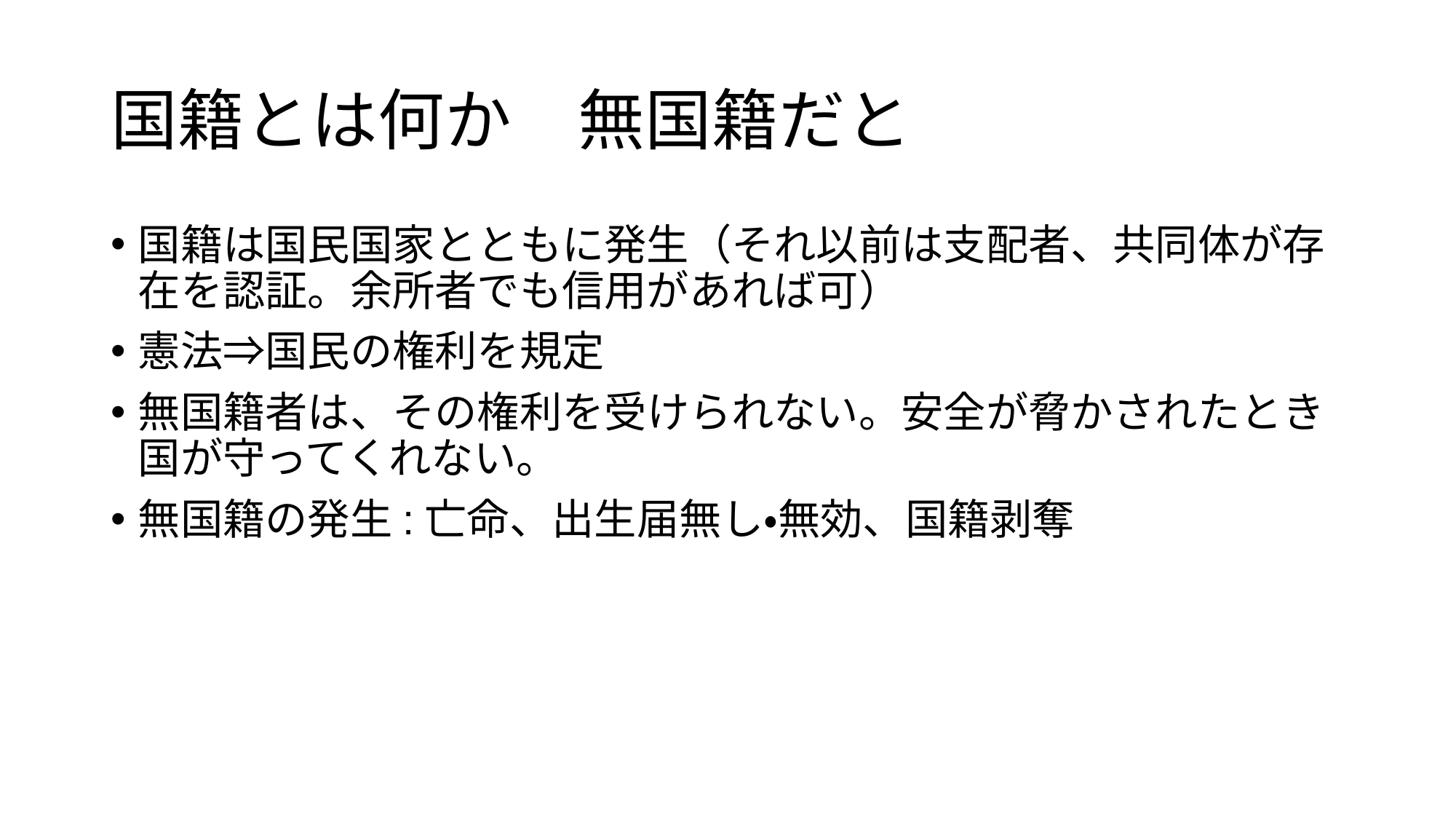

# 国籍とは何か　無国籍だと
国籍は国民国家とともに発生（それ以前は支配者、共同体が存在を認証。余所者でも信用があれば可）
憲法⇒国民の権利を規定
無国籍者は、その権利を受けられない。安全が脅かされたとき国が守ってくれない。
無国籍の発生:亡命、出生届無し・無効、国籍剥奪